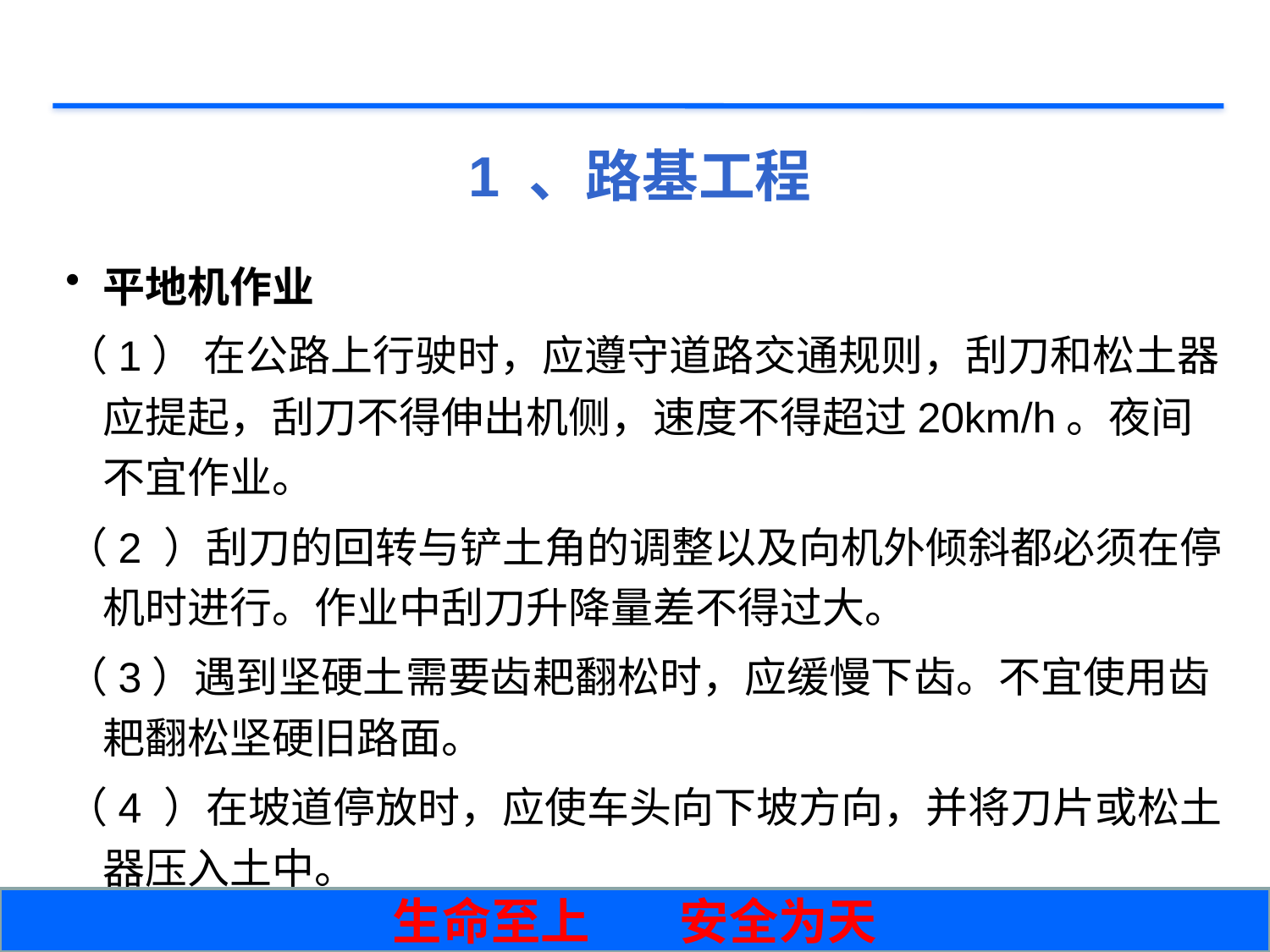

# 1 、路基工程
平地机作业
（1） 在公路上行驶时，应遵守道路交通规则，刮刀和松土器应提起，刮刀不得伸出机侧，速度不得超过20km/h。夜间不宜作业。
（2 ）刮刀的回转与铲土角的调整以及向机外倾斜都必须在停机时进行。作业中刮刀升降量差不得过大。
（3）遇到坚硬土需要齿耙翻松时，应缓慢下齿。不宜使用齿耙翻松坚硬旧路面。
（4 ）在坡道停放时，应使车头向下坡方向，并将刀片或松土器压入土中。